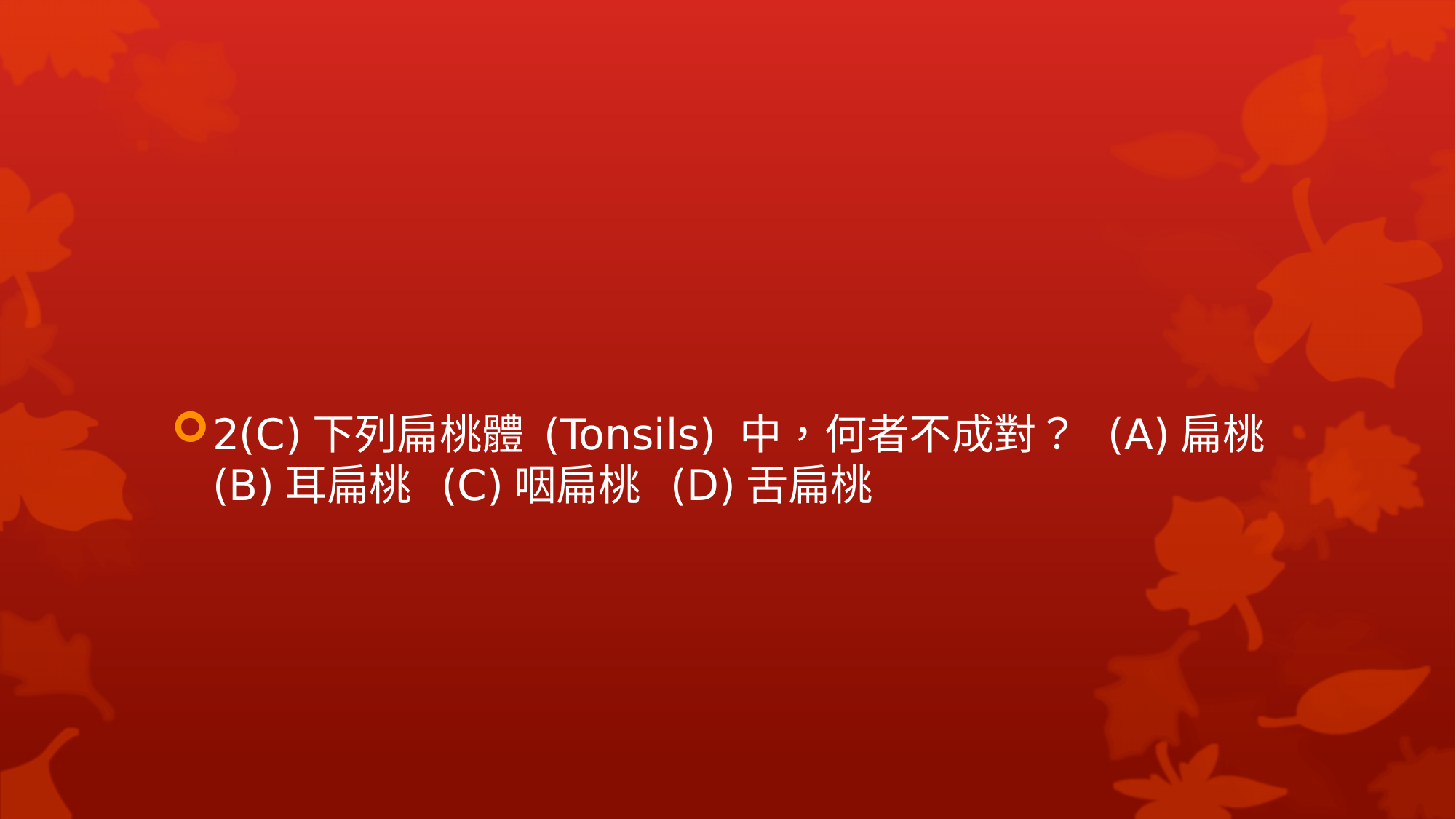

#
2(C)下列扁桃體 (Tonsils) 中，何者不成對？  (A)扁桃  (B)耳扁桃  (C)咽扁桃  (D)舌扁桃